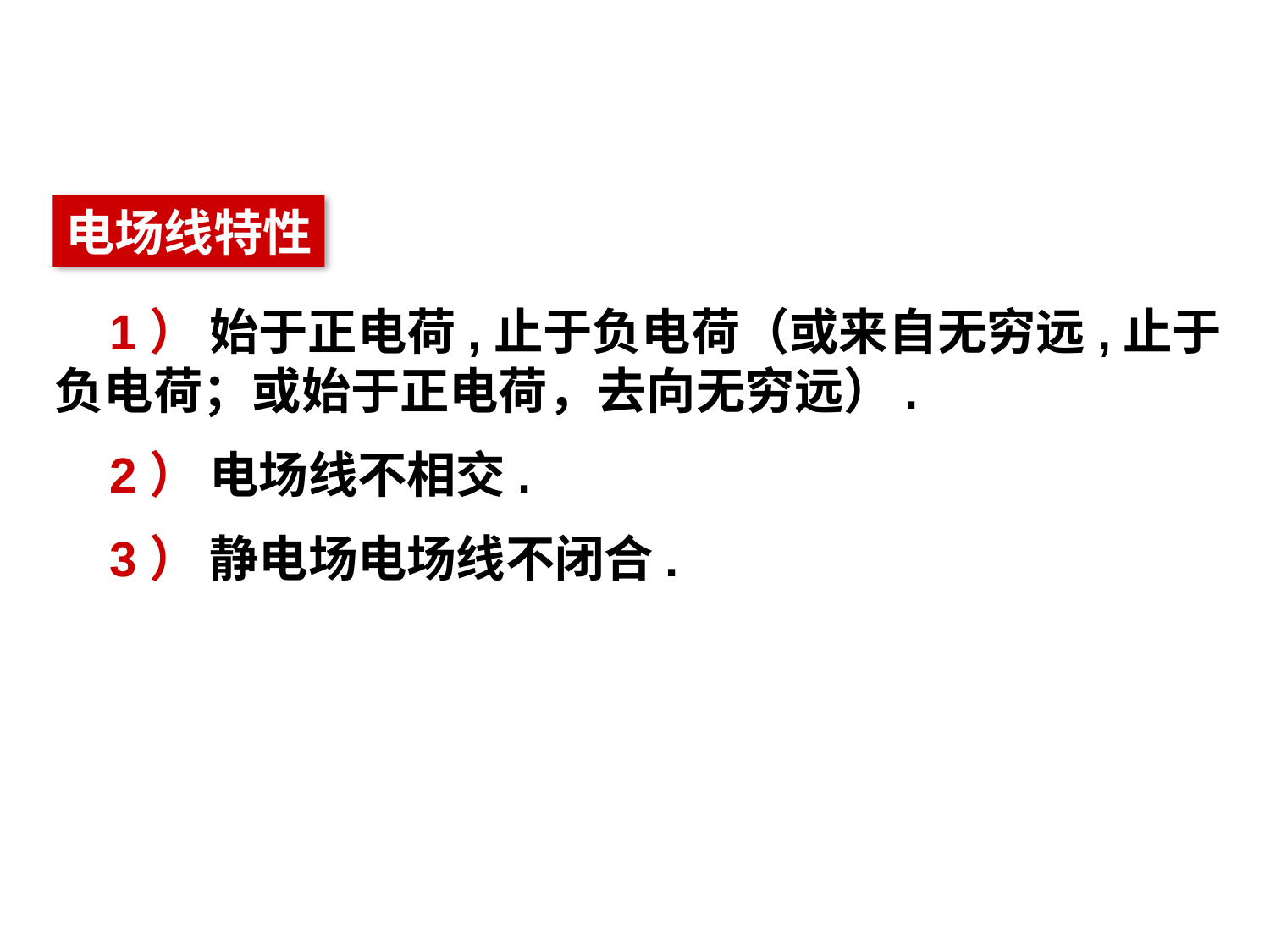

电场线特性
    1） 始于正电荷,止于负电荷（或来自无穷远,止于负电荷；或始于正电荷，去向无穷远）.
    2） 电场线不相交.
    3） 静电场电场线不闭合.